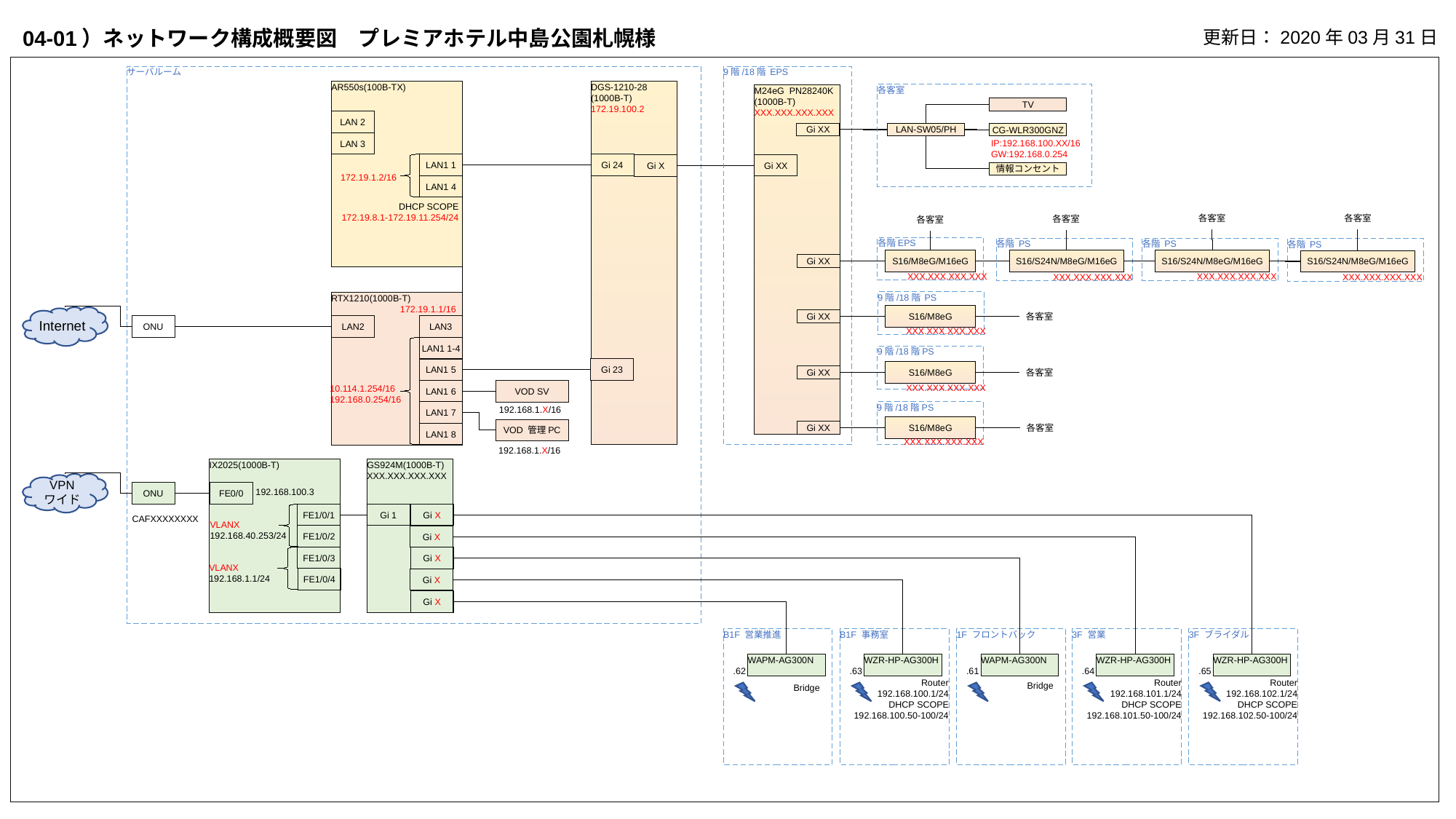

更新日：2020年03月31日
04-01）ネットワーク構成概要図　プレミアホテル中島公園札幌様

サーバルーム
9階/18階 EPS
AR550s(100B-TX)
DGS-1210-28
(1000B-T)
172.19.100.2

各客室
M24eG  PN28240K
(1000B-T)
XXX.XXX.XXX.XXX

TV
LAN 2
Gi XX
LAN-SW05/PH
CG-WLR300GNZ
IP:192.168.100.XX/16
GW:192.168.0.254
LAN 3

LAN1 1
Gi 24
Gi XX
Gi X
情報コンセント
172.19.1.2/16
LAN1 4
DHCP SCOPE
172.19.8.1-172.19.11.254/24
各客室
各客室
各客室
各客室
各階EPS
各階 PS
各階 PS
各階 PS
S16/S24N/M8eG/M16eG
S16/M8eG/M16eG
S16/S24N/M8eG/M16eG
S16/S24N/M8eG/M16eG
Gi XX
XXX.XXX.XXX.XXX
XXX.XXX.XXX.XXX
XXX.XXX.XXX.XXX
XXX.XXX.XXX.XXX
9階/18階 PS
RTX1210(1000B-T)
172.19.1.1/16
各客室
S16/M8eG
Internet
Gi XX
ONU
LAN3
LAN2
XXX.XXX.XXX.XXX
LAN1 1-4

9階/18階PS
Gi 23
LAN1 5
各客室
S16/M8eG
Gi XX
10.114.1.254/16
192.168.0.254/16
XXX.XXX.XXX.XXX
LAN1 6
VOD SV
192.168.1.X/16
9階/18階PS
LAN1 7
各客室
S16/M8eG
VOD 管理PC
Gi XX
LAN1 8
XXX.XXX.XXX.XXX
192.168.1.X/16
IX2025(1000B-T)
GS924M(1000B-T)
XXX.XXX.XXX.XXX
VPN
ワイド
192.168.100.3
ONU
FE0/0
CAFXXXXXXXX
Gi X
FE1/0/1

Gi 1
VLANX
192.168.40.253/24
FE1/0/2
Gi X
FE1/0/3

Gi X
VLANX
192.168.1.1/24
FE1/0/4
Gi X
Gi X
3F 営業
3F ブライダル
B1F 営業推進
B1F 事務室
1F フロントバック
WZR-HP-AG300H
WZR-HP-AG300H
WAPM-AG300N
WZR-HP-AG300H
WAPM-AG300N
.64
.65
.62
.63
.61
Router
192.168.100.1/24
DHCP SCOPE
192.168.100.50-100/24
Router
192.168.101.1/24
DHCP SCOPE
192.168.101.50-100/24
Router
192.168.102.1/24
DHCP SCOPE
192.168.102.50-100/24
Bridge
Bridge